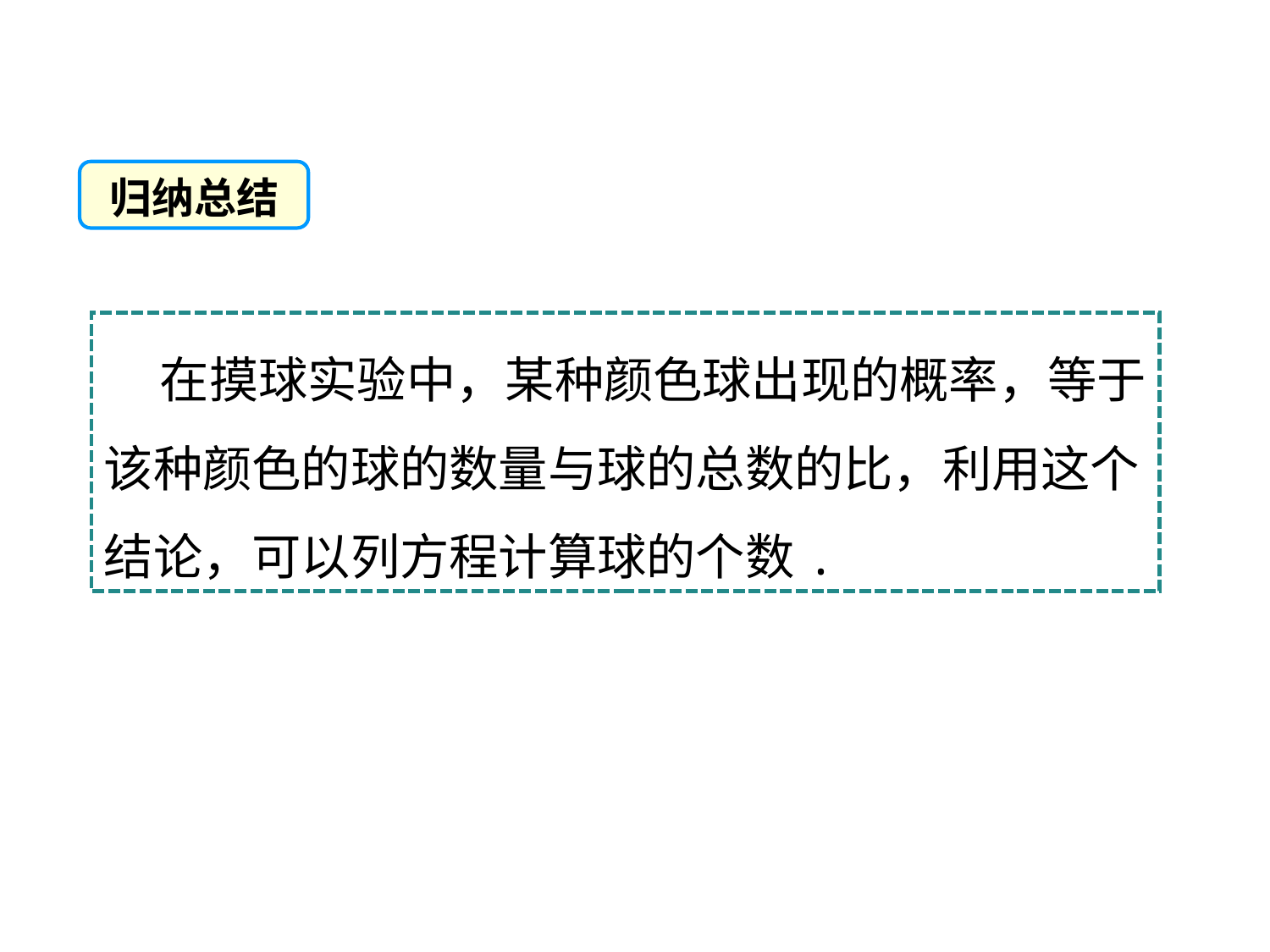

归纳总结
    在摸球实验中，某种颜色球出现的概率，等于该种颜色的球的数量与球的总数的比，利用这个结论，可以列方程计算球的个数.